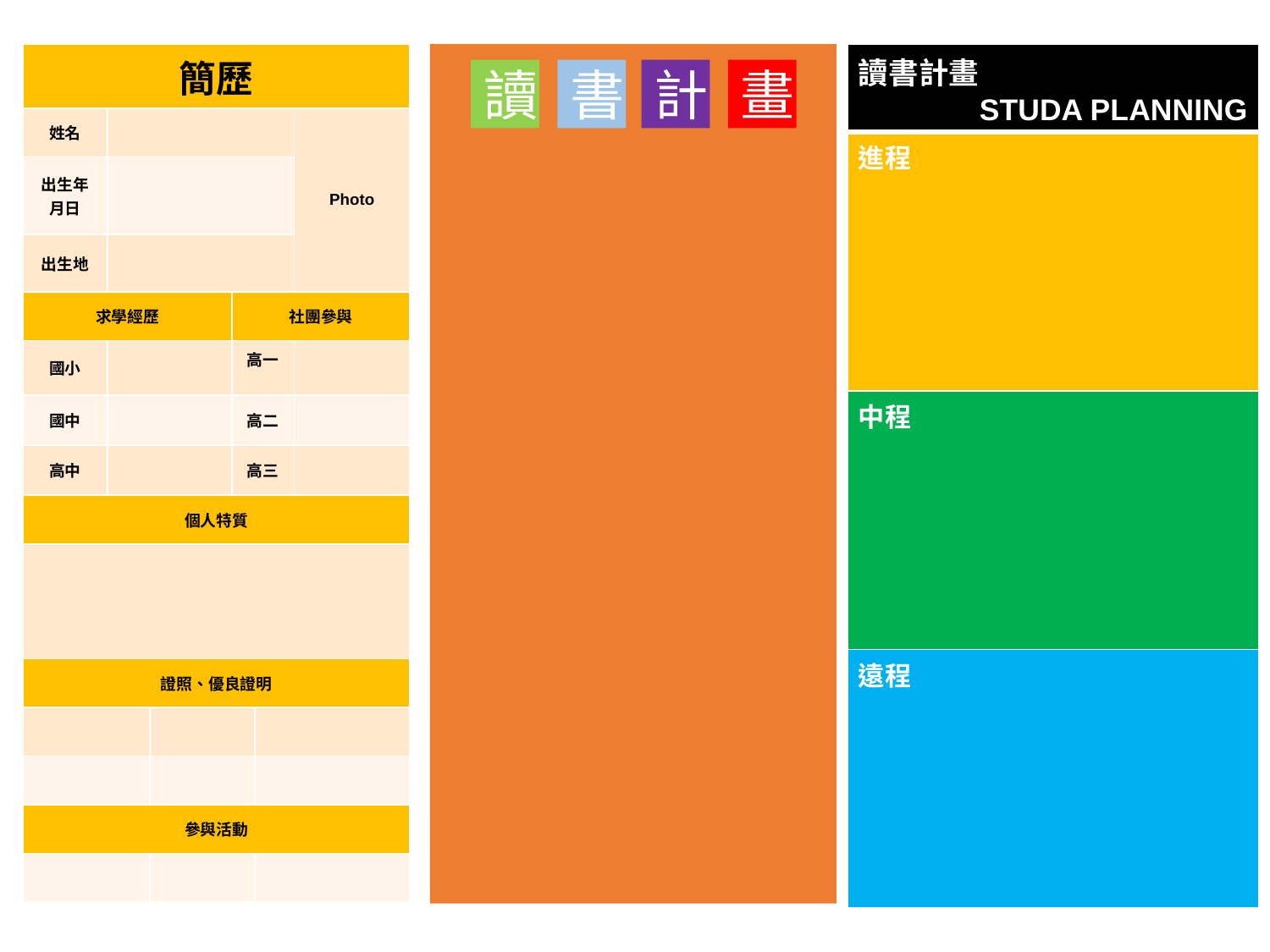

|  |  |  |
| --- | --- | --- |

| 簡歷 |  |  |  |  |  |
| --- | --- | --- | --- | --- | --- |
| 姓名 |  |  |  |  | Photo |
| 出生年月日 |  |  |  |  |  |
| 出生地 |  |  |  |  |  |
| 求學經歷 |  |  | 社團參與 |  |  |
| 國小 |  |  | 高一 |  |  |
| 國中 |  |  | 高二 |  |  |
| 高中 |  |  | 高三 |  |  |
| 個人特質 |  |  |  |  |  |
|  |  |  |  |  |  |
| 證照、優良證明 |  |  |  |  |  |
|  |  |  |  |  |  |
|  |  |  |  |  |  |
| 參與活動 |  |  |  |  |  |
|  |  |  |  |  |  |
| 讀書計畫 STUDA PLANNING |
| --- |
| 進程 |
| 中程 |
| 遠程 |
讀
書
計
畫